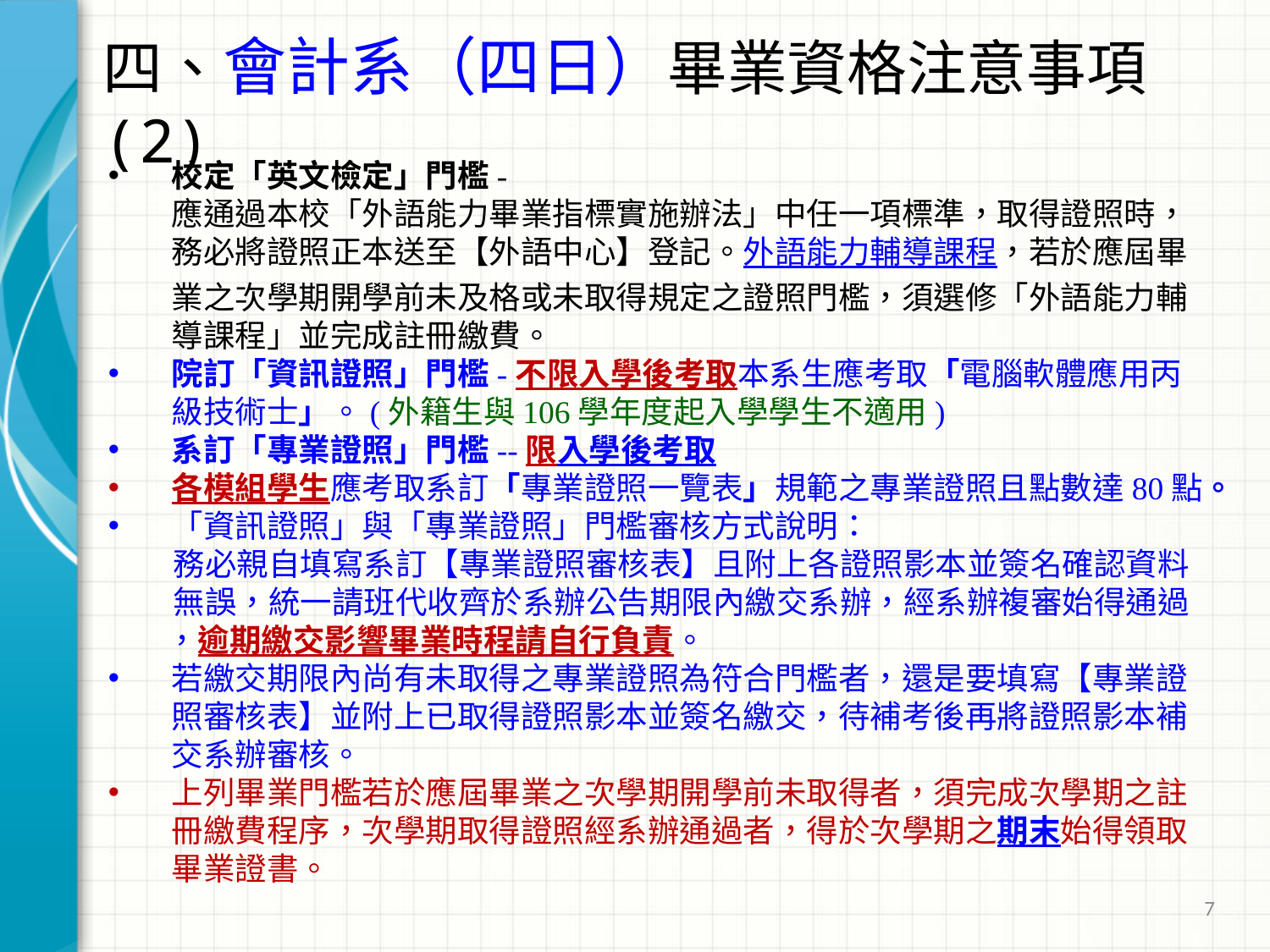

# 四、會計系（四日）畢業資格注意事項(2)
校定「英文檢定」門檻-
應通過本校「外語能力畢業指標實施辦法」中任一項標準，取得證照時，務必將證照正本送至【外語中心】登記。外語能力輔導課程，若於應屆畢業之次學期開學前未及格或未取得規定之證照門檻，須選修「外語能力輔導課程」並完成註冊繳費。
院訂「資訊證照」門檻-不限入學後考取本系生應考取「電腦軟體應用丙級技術士」。(外籍生與106學年度起入學學生不適用)
系訂「專業證照」門檻--限入學後考取
各模組學生應考取系訂「專業證照一覽表」規範之專業證照且點數達80點。
「資訊證照」與「專業證照」門檻審核方式說明：
        務必親自填寫系訂【專業證照審核表】且附上各證照影本並簽名確認資料
        無誤，統一請班代收齊於系辦公告期限內繳交系辦，經系辦複審始得通過
       ，逾期繳交影響畢業時程請自行負責。
若繳交期限內尚有未取得之專業證照為符合門檻者，還是要填寫【專業證照審核表】並附上已取得證照影本並簽名繳交，待補考後再將證照影本補交系辦審核。
上列畢業門檻若於應屆畢業之次學期開學前未取得者，須完成次學期之註冊繳費程序，次學期取得證照經系辦通過者，得於次學期之期末始得領取畢業證書。

7